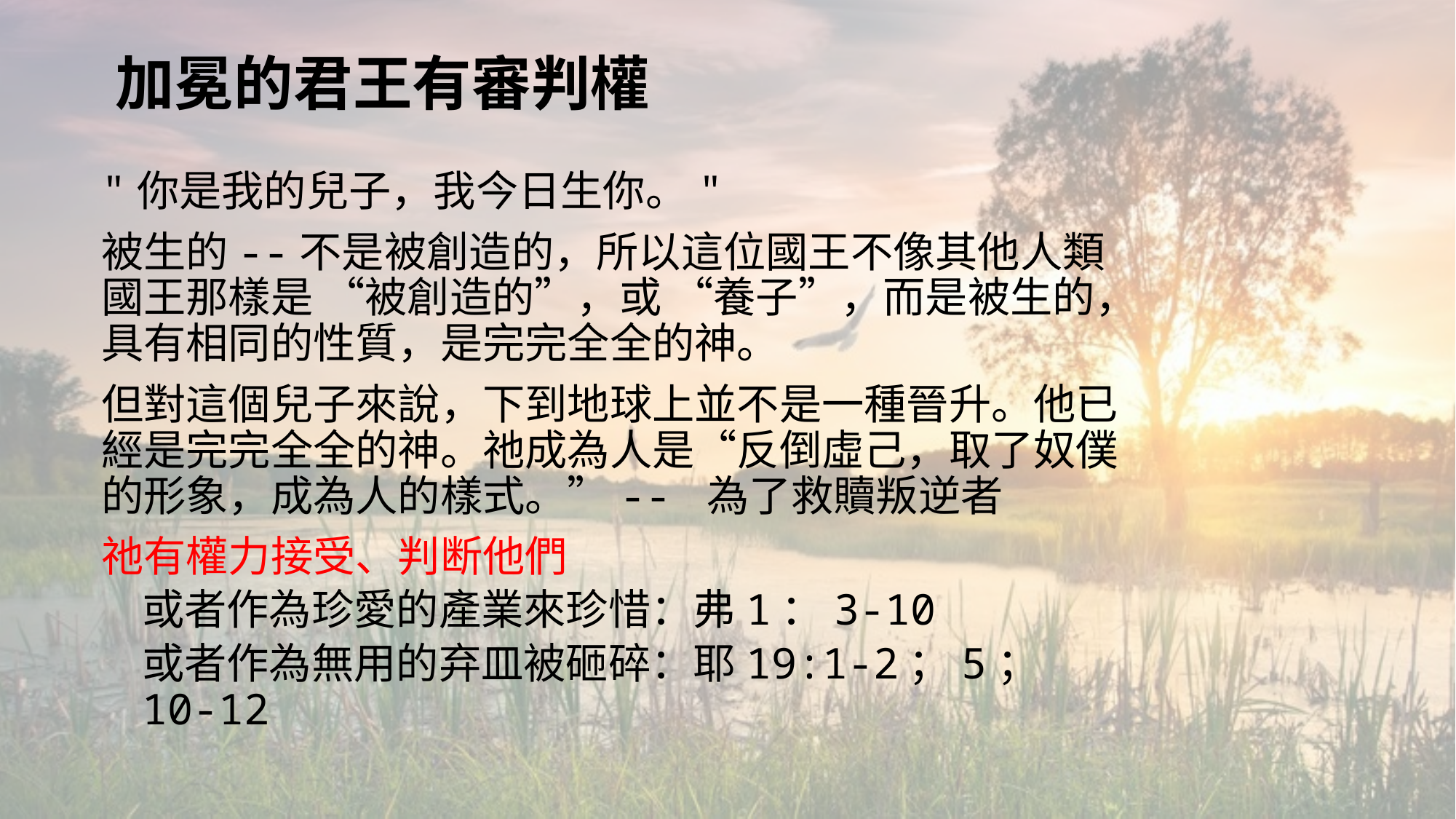

# 加冕的君王有審判權
"你是我的兒子，我今日生你。"
被生的--不是被創造的，所以這位國王不像其他人類國王那樣是 “被創造的”，或 “養子”，而是被生的，具有相同的性質，是完完全全的神。
但對這個兒子來說，下到地球上並不是一種晉升。他已經是完完全全的神。祂成為人是“反倒虛己，取了奴僕的形象，成為人的樣式。”-- 為了救贖叛逆者
祂有權力接受、判断他們
或者作為珍愛的產業來珍惜：弗1：3-10
或者作為無用的弃皿被砸碎：耶19:1-2；5；10-12